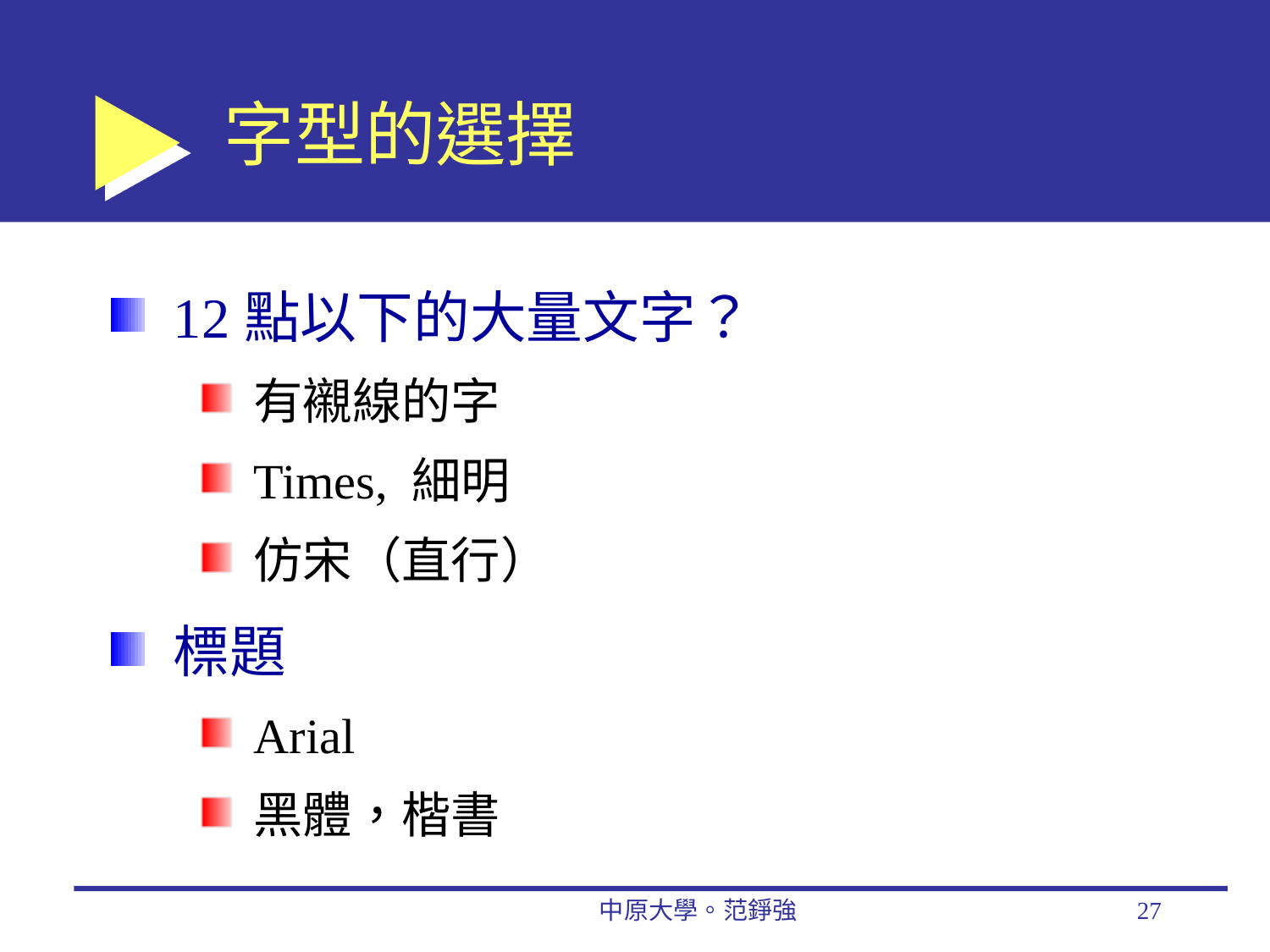

# 字型的選擇
12點以下的大量文字？
有襯線的字
Times, 細明
仿宋（直行）
標題
Arial
黑體，楷書
中原大學。范錚強
27